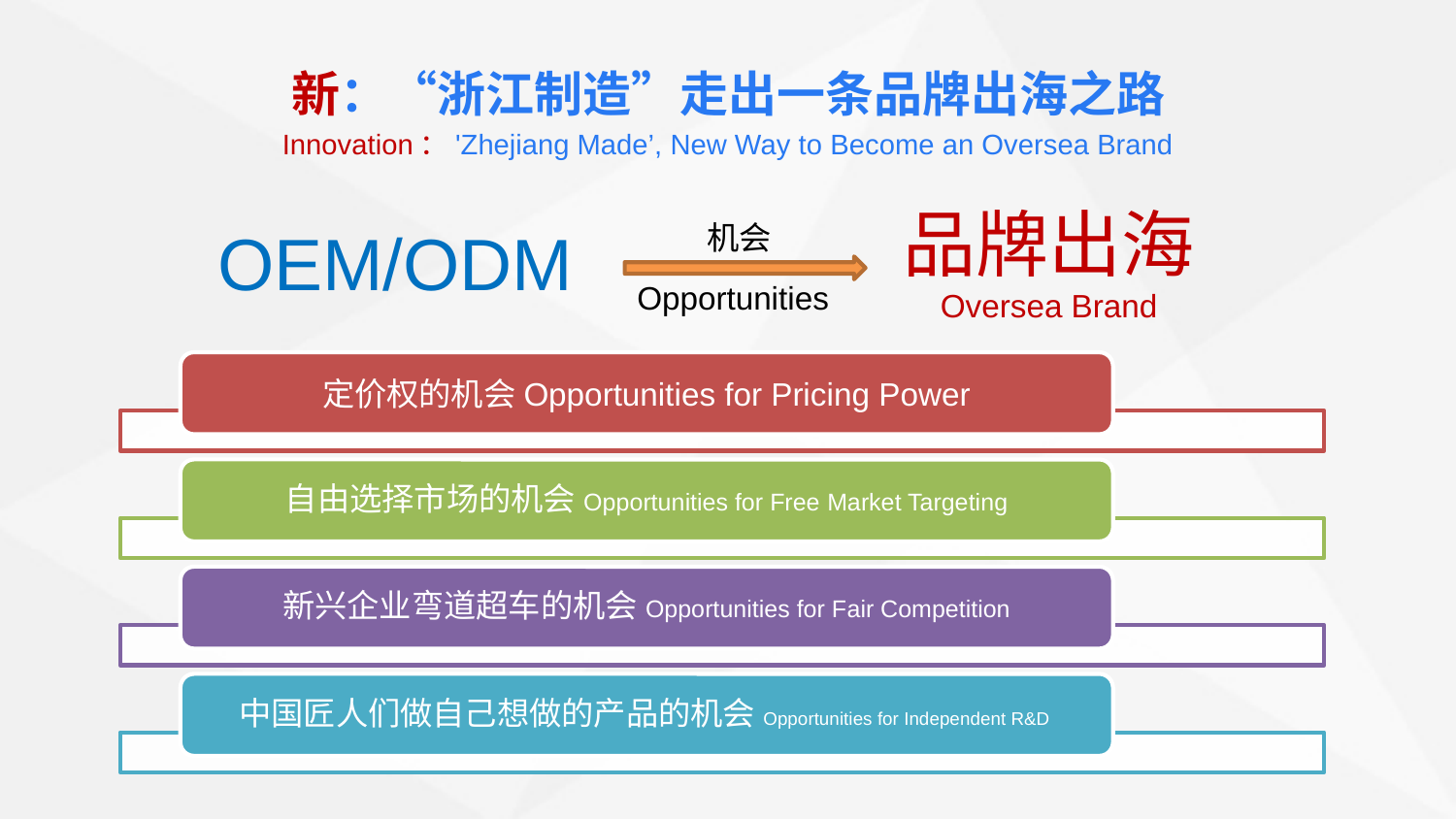

新：“浙江制造”走出一条品牌出海之路
Innovation：'Zhejiang Made’, New Way to Become an Oversea Brand
品牌出海
Oversea Brand
OEM/ODM
机会

Opportunities
定价权的机会Opportunities for Pricing Power
自由选择市场的机会Opportunities for Free Market Targeting
新兴企业弯道超车的机会Opportunities for Fair Competition
中国匠人们做自己想做的产品的机会Opportunities for Independent R&D